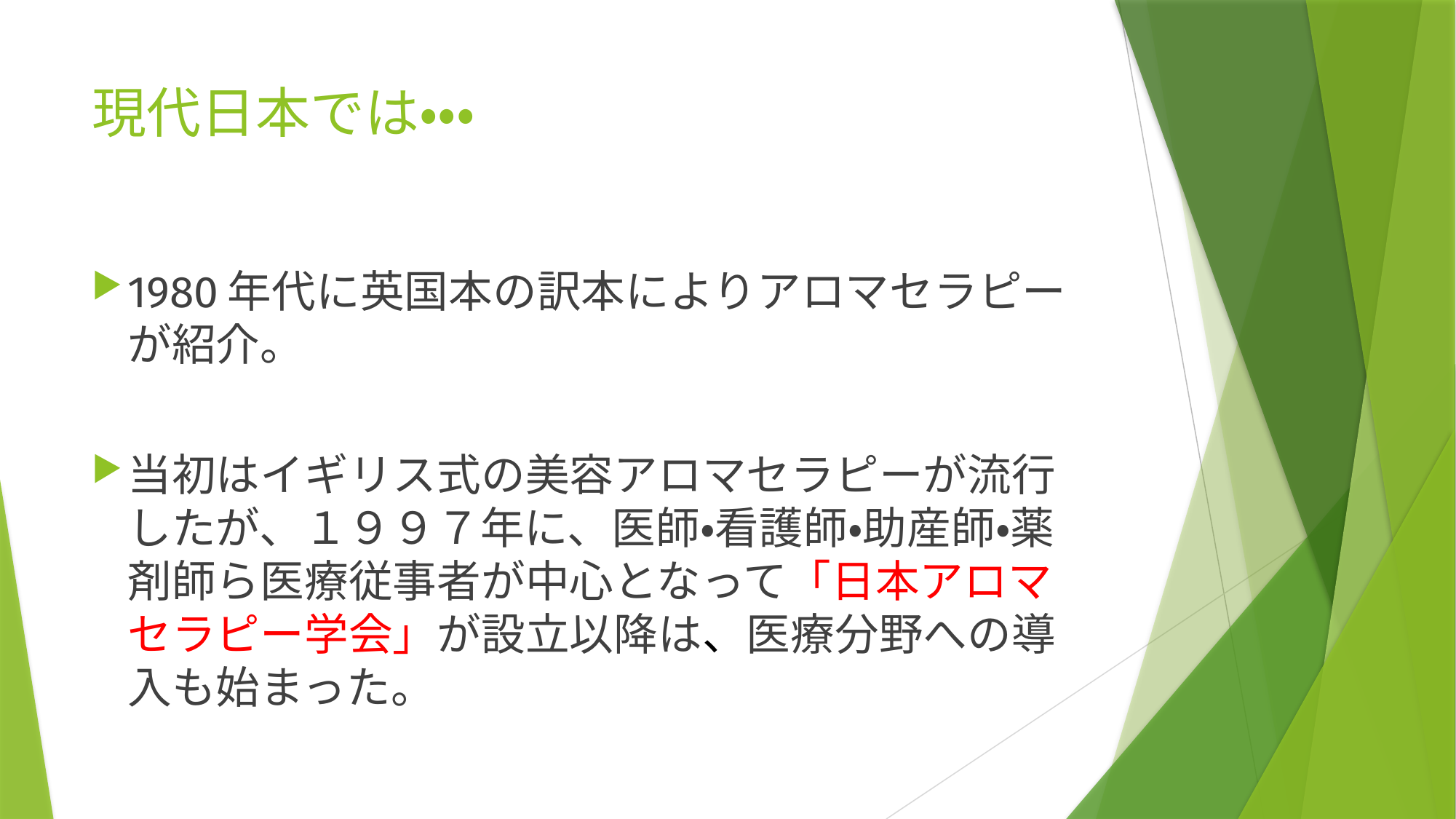

# 現代日本では・・・
1980年代に英国本の訳本によりアロマセラピーが紹介。

当初はイギリス式の美容アロマセラピーが流行したが、１９９７年に、医師・看護師・助産師・薬剤師ら医療従事者が中心となって「日本アロマセラピー学会」が設立以降は、医療分野への導入も始まった。